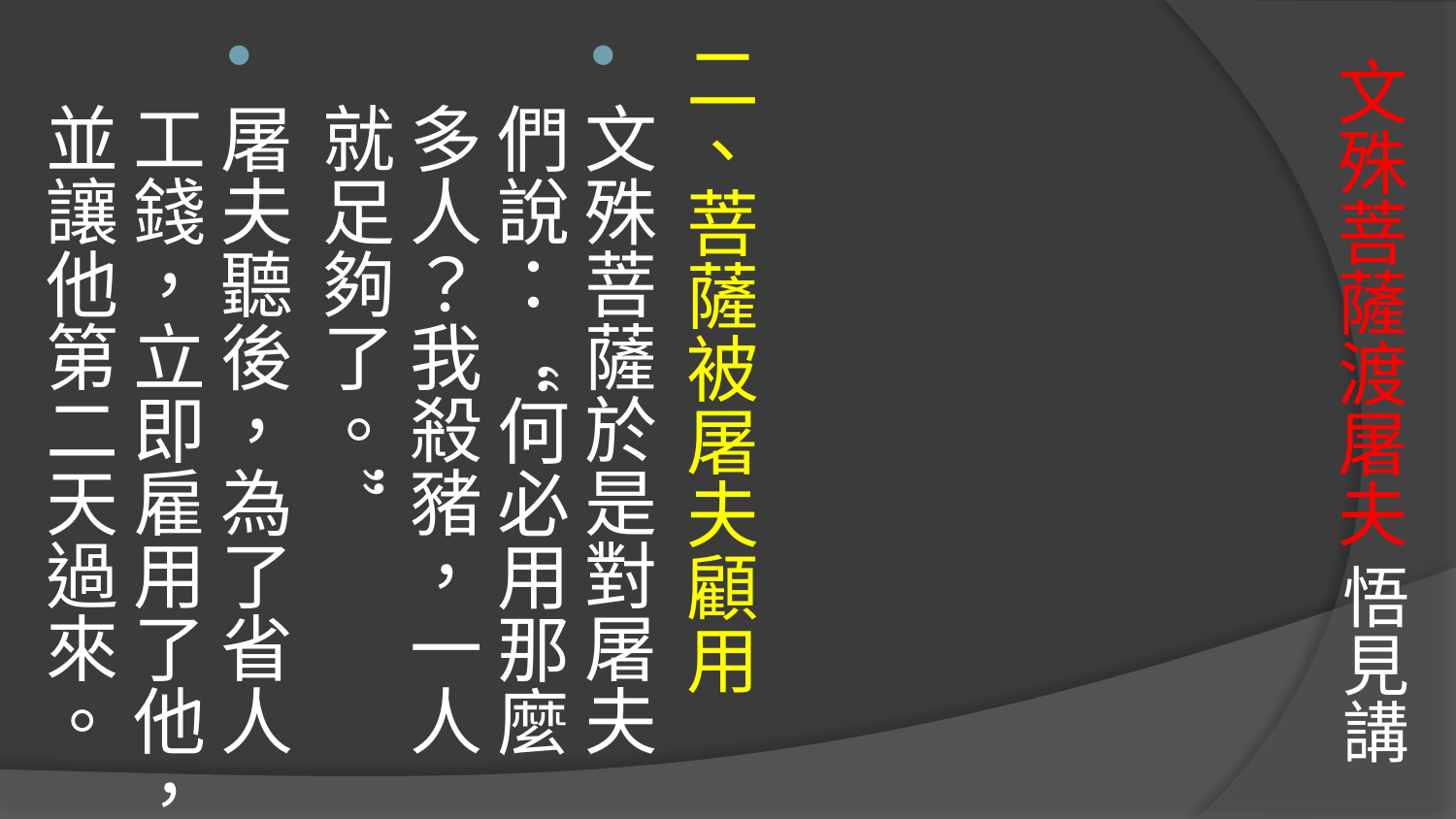

二、菩薩被屠夫顧用
文殊菩薩於是對屠夫們說：“何必用那麼多人？我殺豬，一人就足夠了。”
屠夫聽後，為了省人工錢，立即雇用了他，並讓他第二天過來。
# 文殊菩薩渡屠夫 悟見講